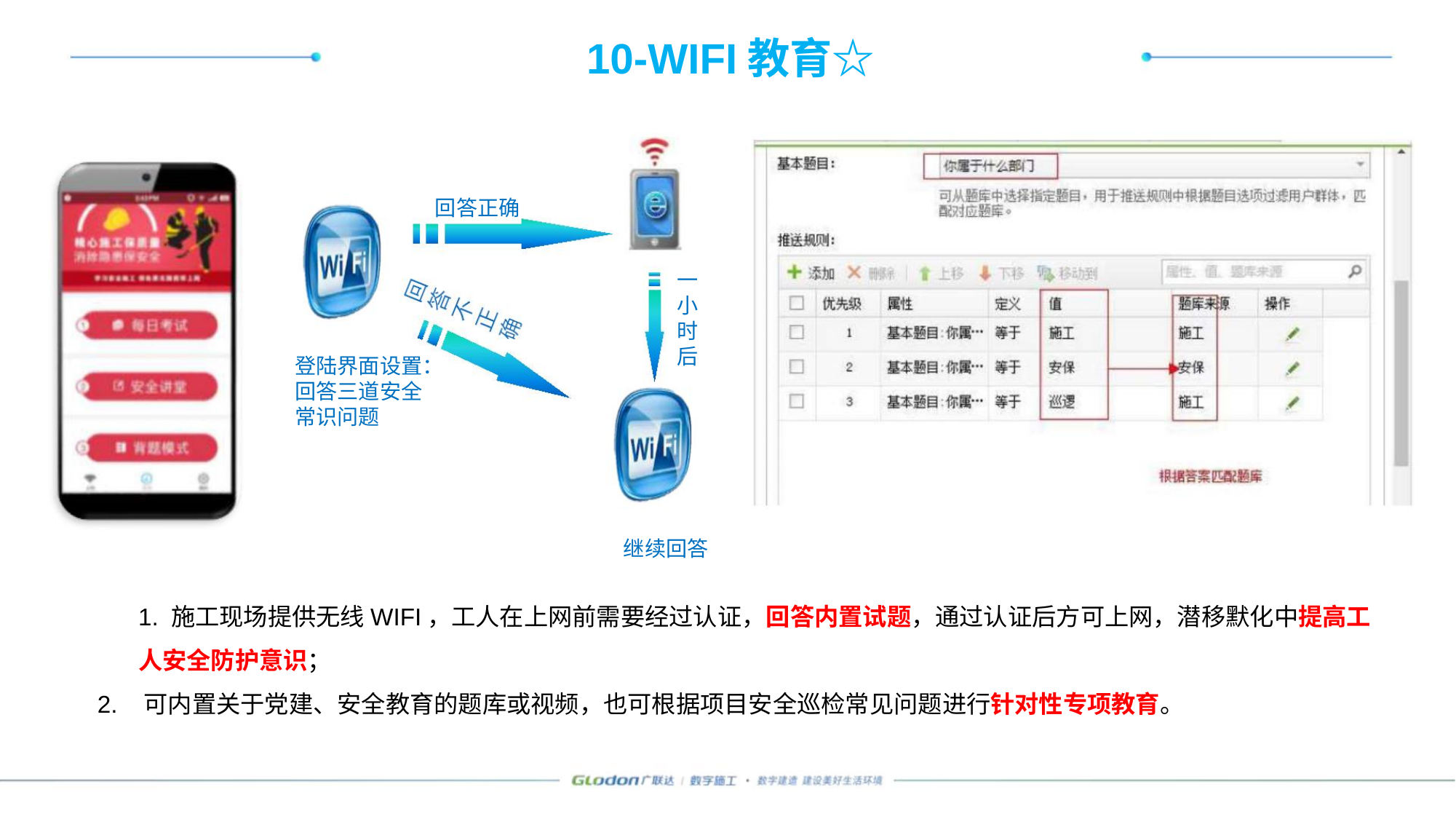

10-WIFI教育☆
回答正确
一
小
时
后
登陆界面设置：
回答三道安全
常识问题
继续回答
1. 施工现场提供无线WIFI，工人在上网前需要经过认证，回答内置试题，通过认证后方可上网，潜移默化中提高工
人安全防护意识；
2. 可内置关于党建、安全教育的题库或视频，也可根据项目安全巡检常见问题进行针对性专项教育。